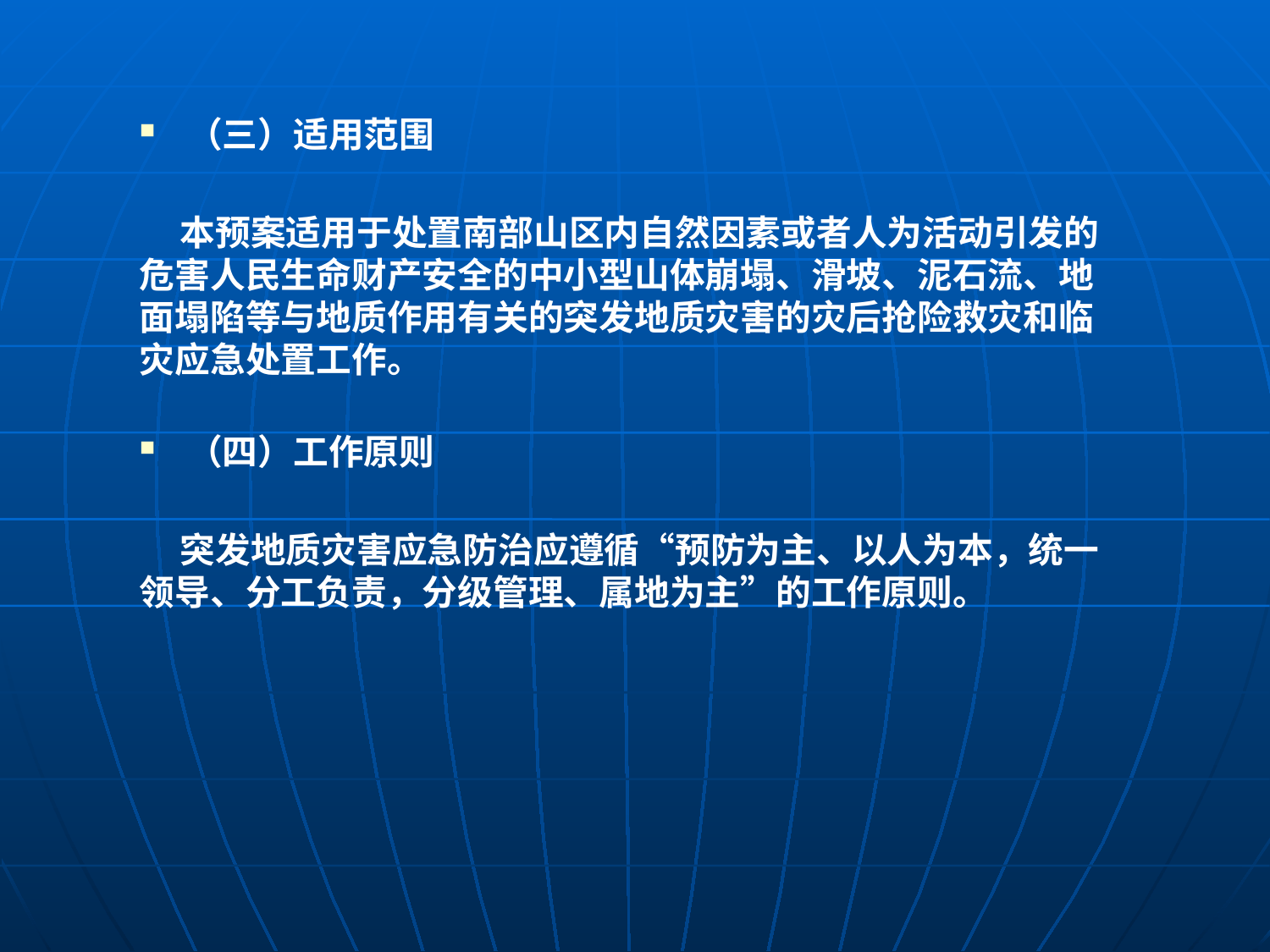

（三）适用范围

    本预案适用于处置南部山区内自然因素或者人为活动引发的危害人民生命财产安全的中小型山体崩塌、滑坡、泥石流、地面塌陷等与地质作用有关的突发地质灾害的灾后抢险救灾和临灾应急处置工作。

（四）工作原则

    突发地质灾害应急防治应遵循“预防为主、以人为本，统一领导、分工负责，分级管理、属地为主”的工作原则。